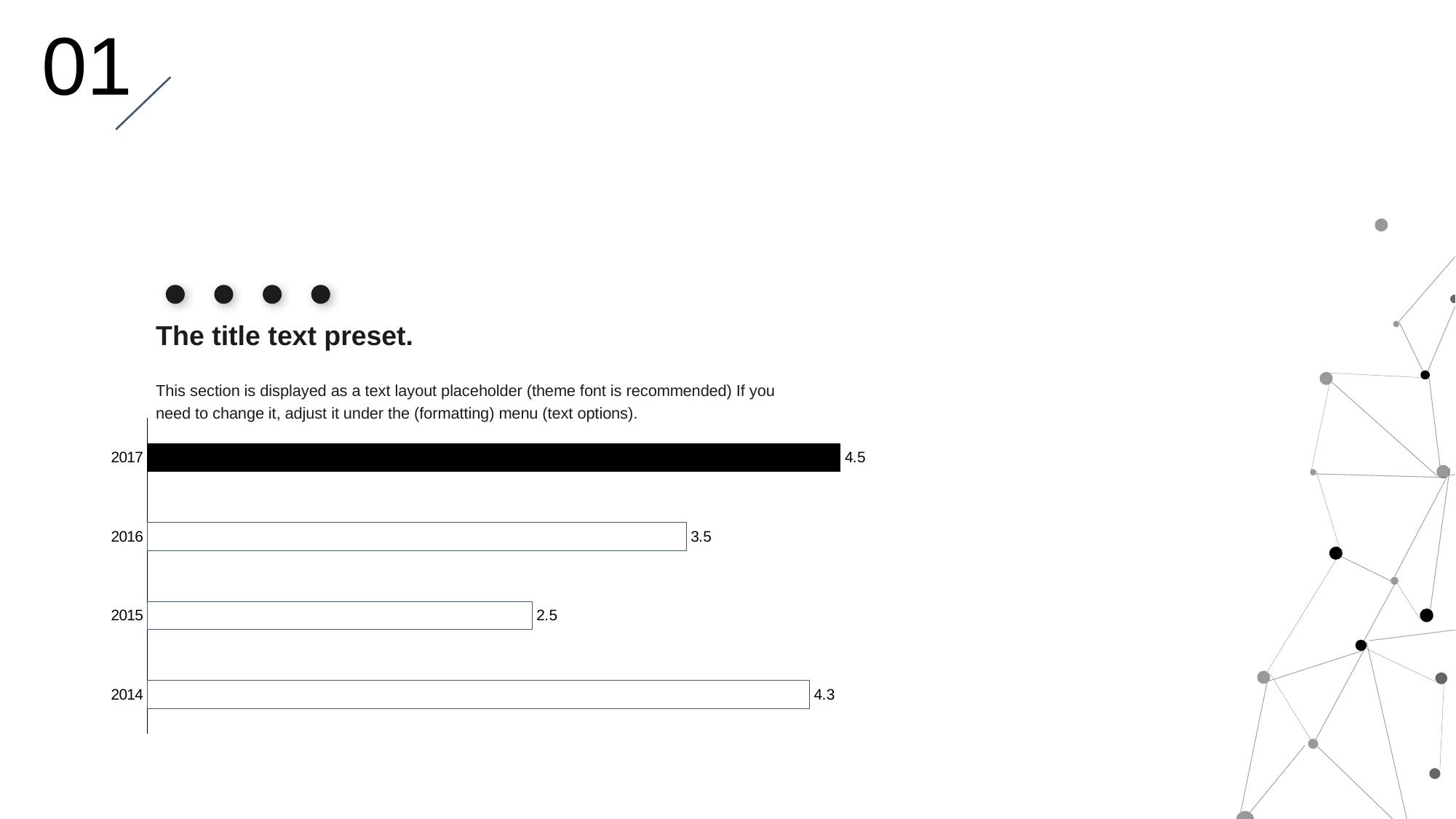

01

The title text preset.
This section is displayed as a text layout placeholder (theme font is recommended) If you need to change it, adjust it under the (formatting) menu (text options).

### Chart

| Category | 系列 1 |
|---|---|
| 2014 | 4.3 |
| 2015 | 2.5 |
| 2016 | 3.5 |
| 2017 | 4.5 |